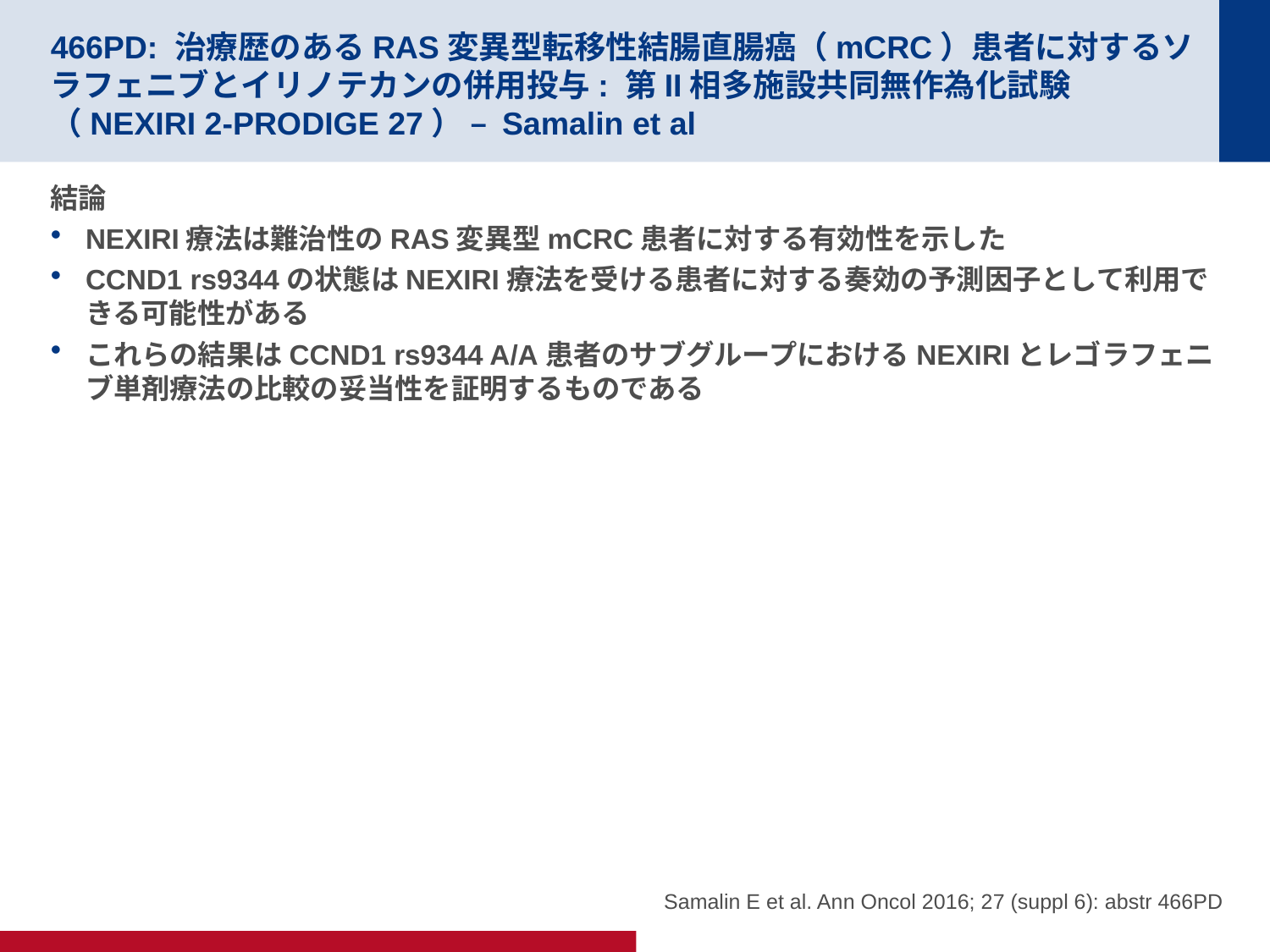

# 466PD: 治療歴のあるRAS変異型転移性結腸直腸癌（mCRC）患者に対するソラフェニブとイリノテカンの併用投与: 第II相多施設共同無作為化試験（NEXIRI 2-PRODIGE 27） – Samalin et al
結論
NEXIRI療法は難治性のRAS変異型mCRC患者に対する有効性を示した
CCND1 rs9344の状態はNEXIRI療法を受ける患者に対する奏効の予測因子として利用できる可能性がある
これらの結果はCCND1 rs9344 A/A患者のサブグループにおけるNEXIRIとレゴラフェニブ単剤療法の比較の妥当性を証明するものである
Samalin E et al. Ann Oncol 2016; 27 (suppl 6): abstr 466PD